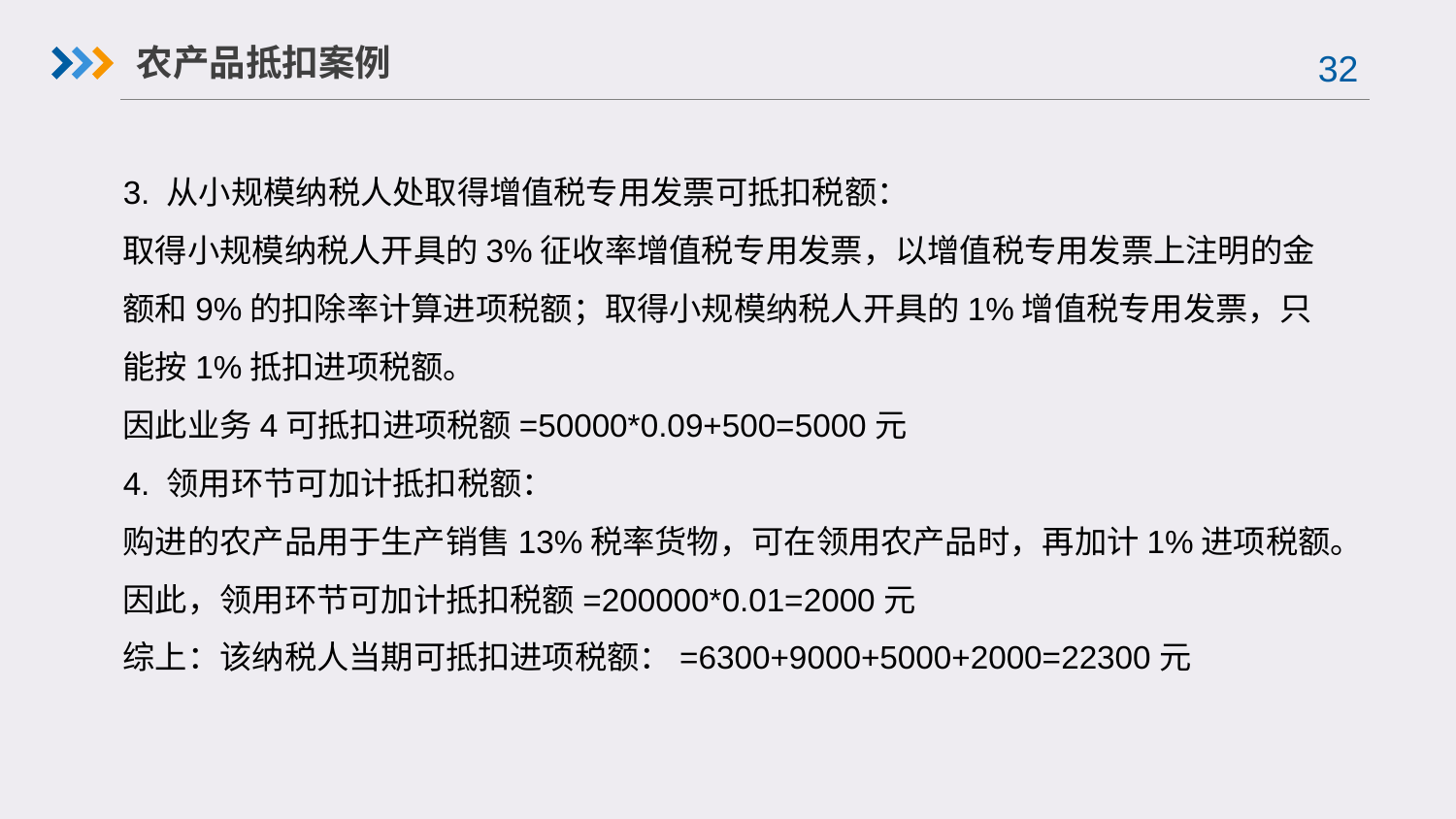

农产品抵扣案例
3. 从小规模纳税人处取得增值税专用发票可抵扣税额：
取得小规模纳税人开具的3%征收率增值税专用发票，以增值税专用发票上注明的金额和9%的扣除率计算进项税额；取得小规模纳税人开具的1%增值税专用发票，只能按1%抵扣进项税额。
因此业务4可抵扣进项税额=50000*0.09+500=5000元
4. 领用环节可加计抵扣税额：
购进的农产品用于生产销售13%税率货物，可在领用农产品时，再加计1%进项税额。
因此，领用环节可加计抵扣税额=200000*0.01=2000元
综上：该纳税人当期可抵扣进项税额：=6300+9000+5000+2000=22300元